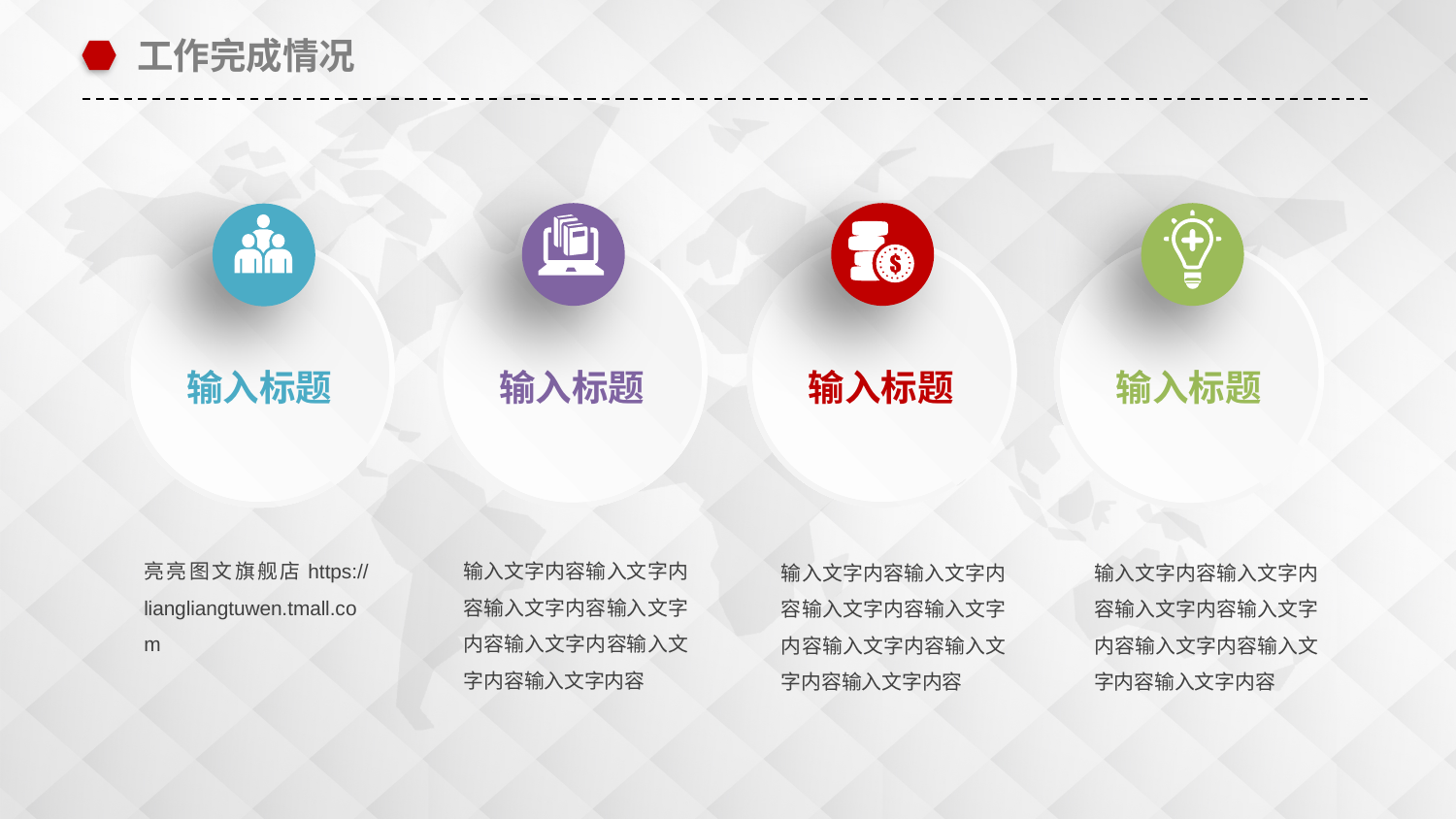

工作完成情况

输入标题

输入标题

输入标题

输入标题
亮亮图文旗舰店https://liangliangtuwen.tmall.com
输入文字内容输入文字内容输入文字内容输入文字内容输入文字内容输入文字内容输入文字内容
输入文字内容输入文字内容输入文字内容输入文字内容输入文字内容输入文字内容输入文字内容
输入文字内容输入文字内容输入文字内容输入文字内容输入文字内容输入文字内容输入文字内容